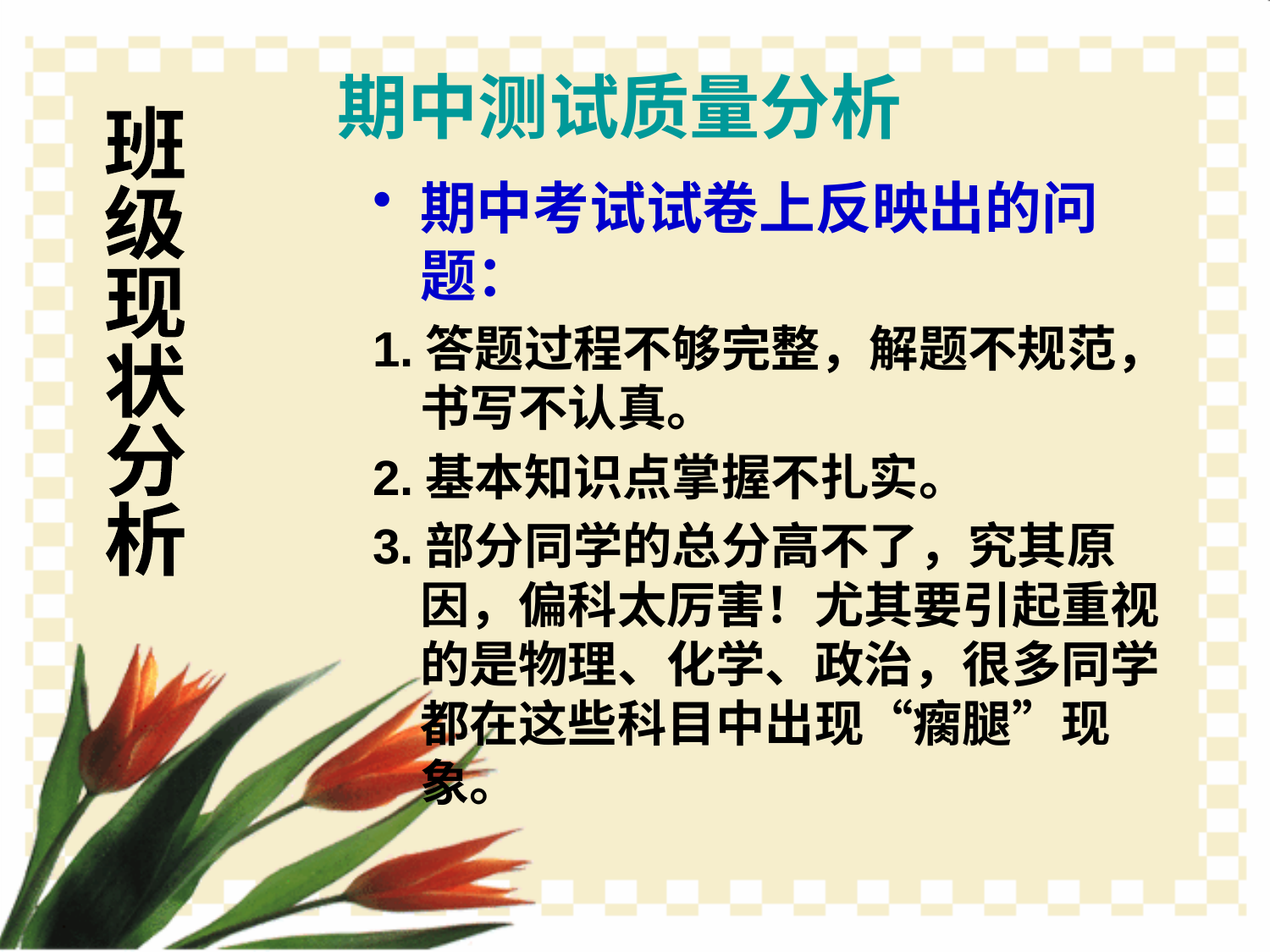

期中测试质量分析
班
级
现
状
分
析
期中考试试卷上反映出的问题：
1.答题过程不够完整，解题不规范，书写不认真。
2.基本知识点掌握不扎实。
3.部分同学的总分高不了，究其原因，偏科太厉害！尤其要引起重视的是物理、化学、政治，很多同学都在这些科目中出现“瘸腿”现象。